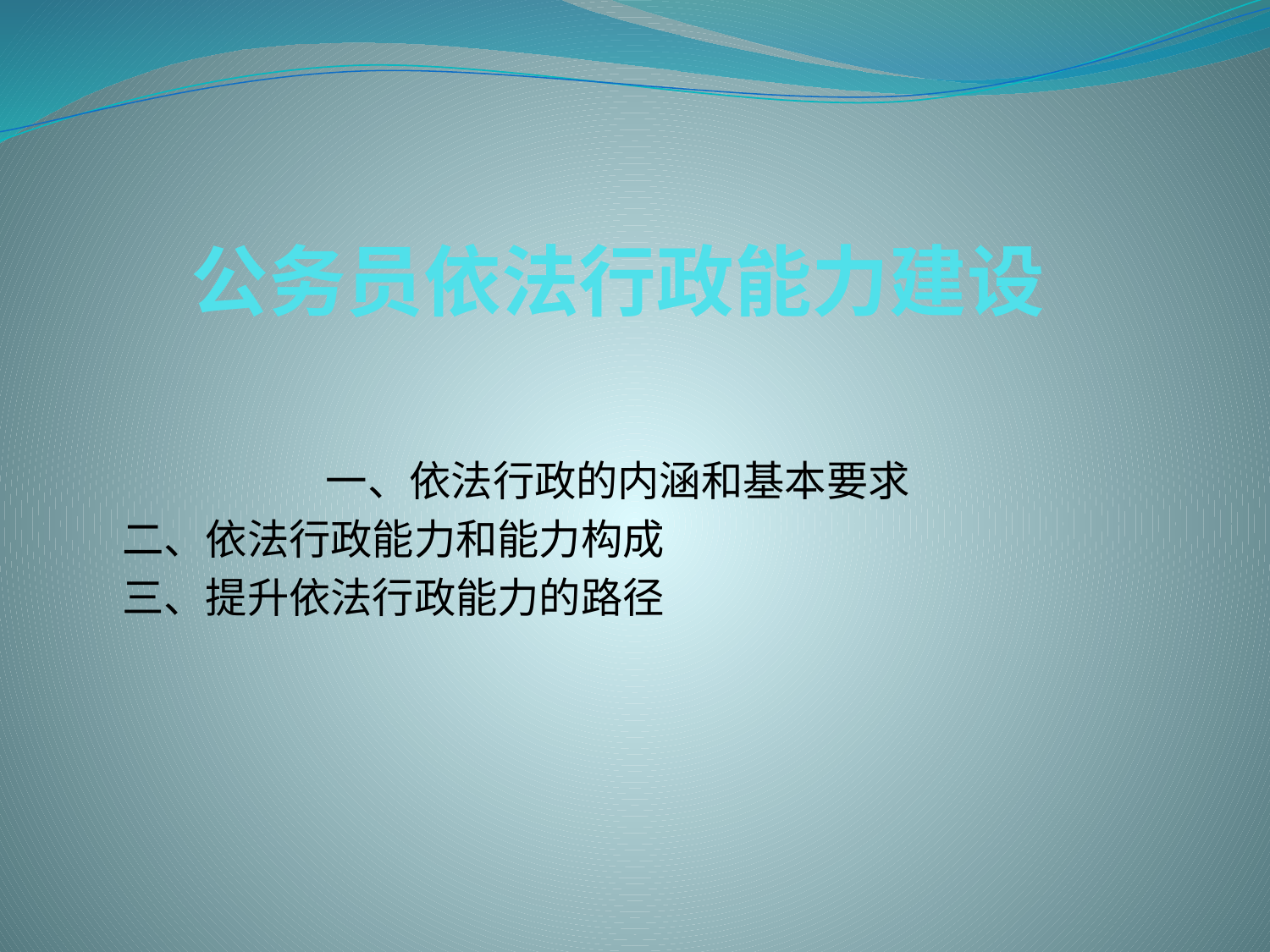

# 公务员依法行政能力建设
一、依法行政的内涵和基本要求
     二、依法行政能力和能力构成
     三、提升依法行政能力的路径